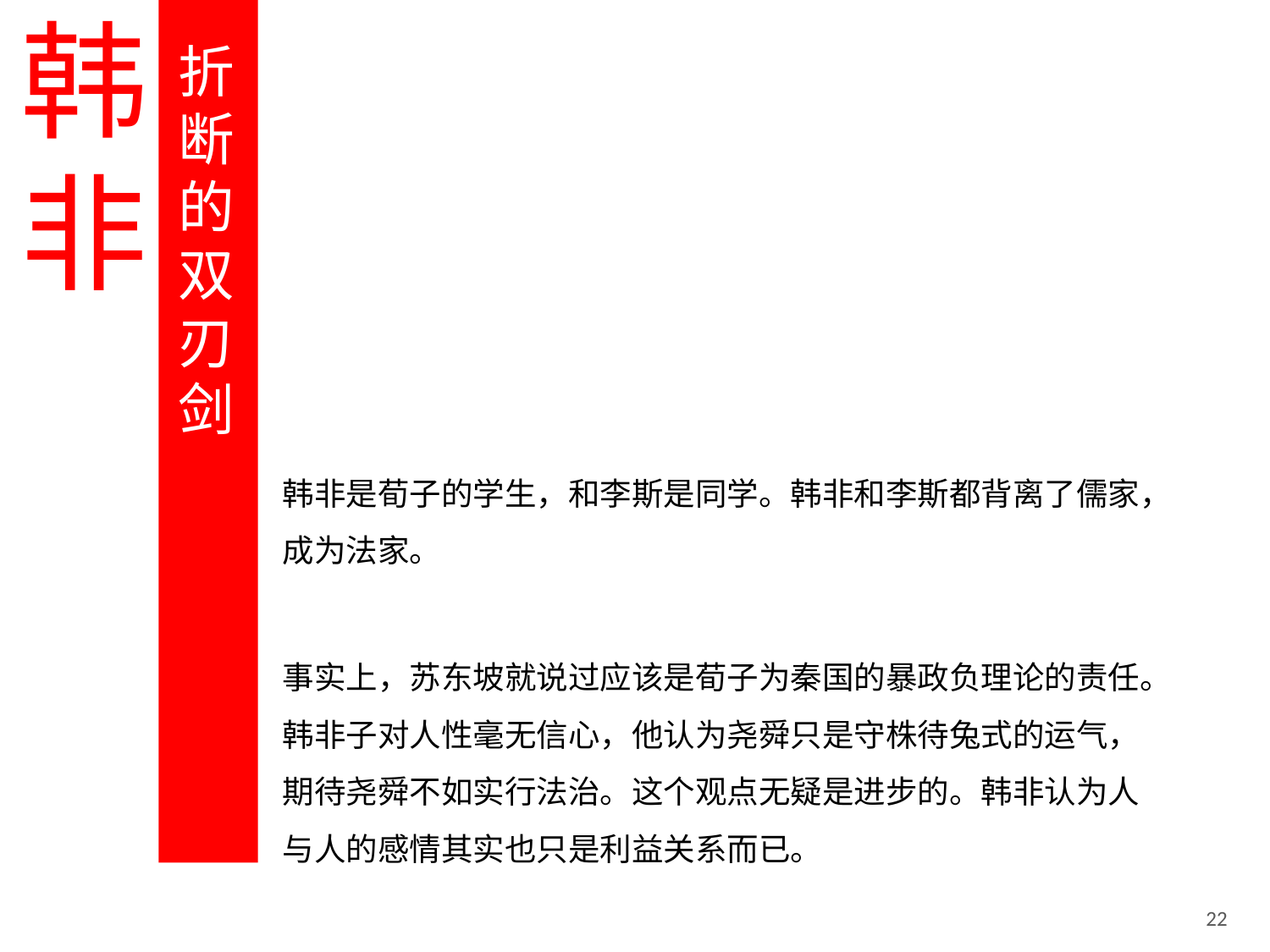

韩非
折断的双刃剑
韩非是荀子的学生，和李斯是同学。韩非和李斯都背离了儒家，成为法家。

事实上，苏东坡就说过应该是荀子为秦国的暴政负理论的责任。韩非子对人性毫无信心，他认为尧舜只是守株待兔式的运气，期待尧舜不如实行法治。这个观点无疑是进步的。韩非认为人与人的感情其实也只是利益关系而已。
22